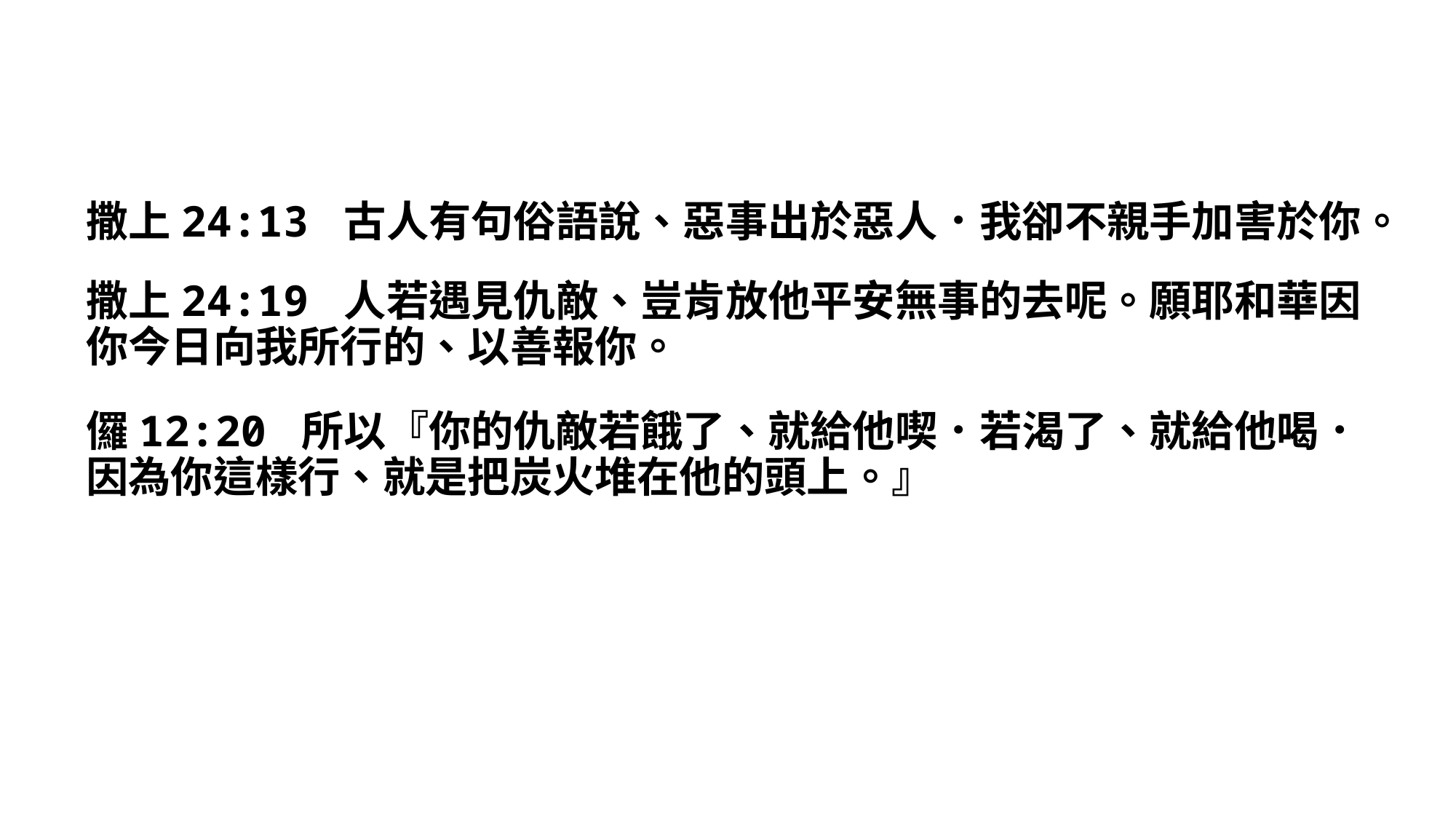

撒上24:13 古人有句俗語說、惡事出於惡人．我卻不親手加害於你。

撒上24:19 人若遇見仇敵、豈肯放他平安無事的去呢。願耶和華因你今日向我所行的、以善報你。

儸12:20 所以『你的仇敵若餓了、就給他喫．若渴了、就給他喝．因為你這樣行、就是把炭火堆在他的頭上。』